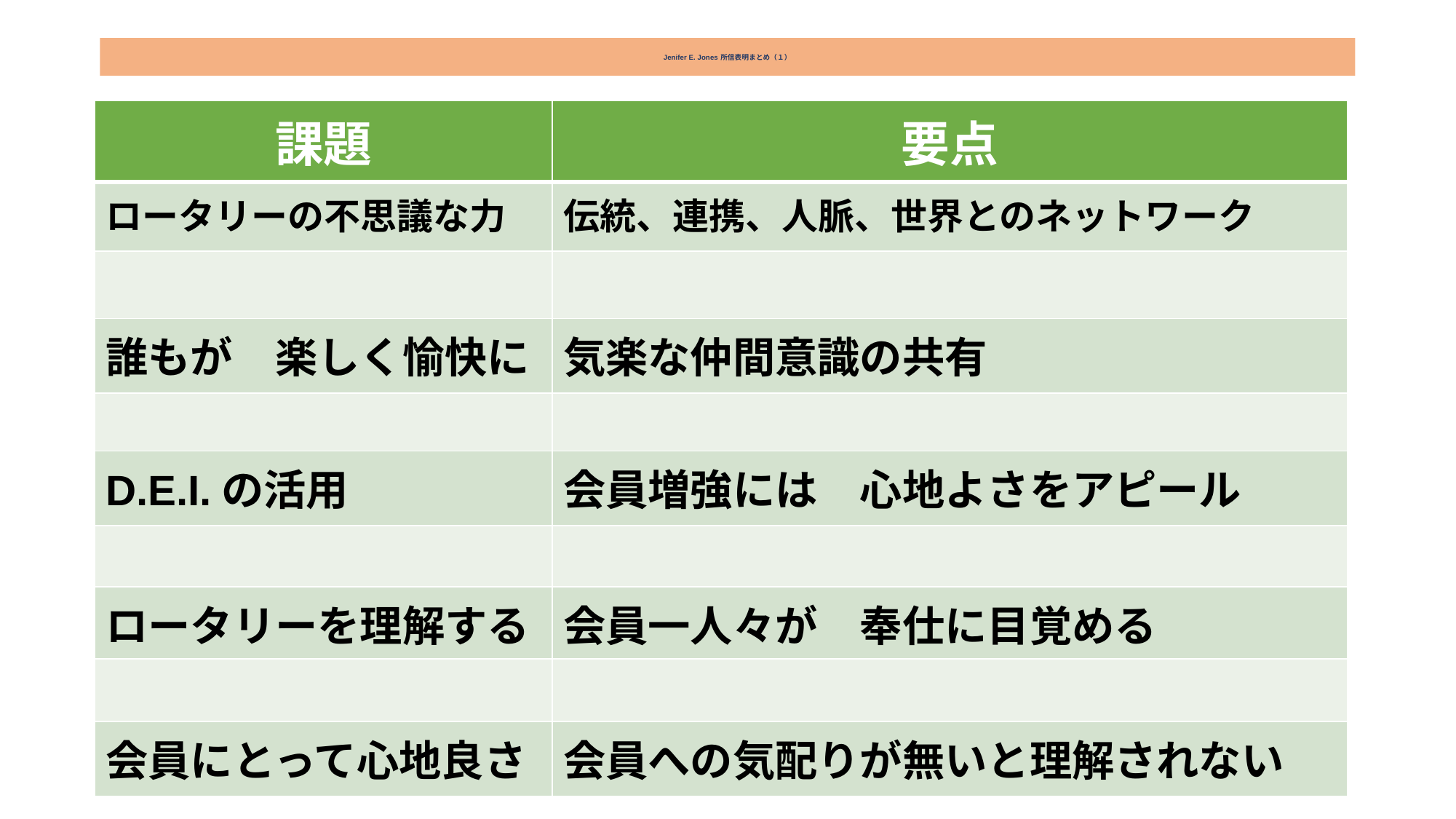

# Jenifer E. Jones 所信表明まとめ（１）
| 課題 | 要点 |
| --- | --- |
| ロータリーの不思議な力 | 伝統、連携、人脈、世界とのネットワーク |
|  |  |
| 誰もが　楽しく愉快に | 気楽な仲間意識の共有 |
|  |  |
| D.E.I.の活用 | 会員増強には　心地よさをアピール |
|  |  |
| ロータリーを理解する | 会員一人々が　奉仕に目覚める |
|  |  |
| 会員にとって心地良さ | 会員への気配りが無いと理解されない |